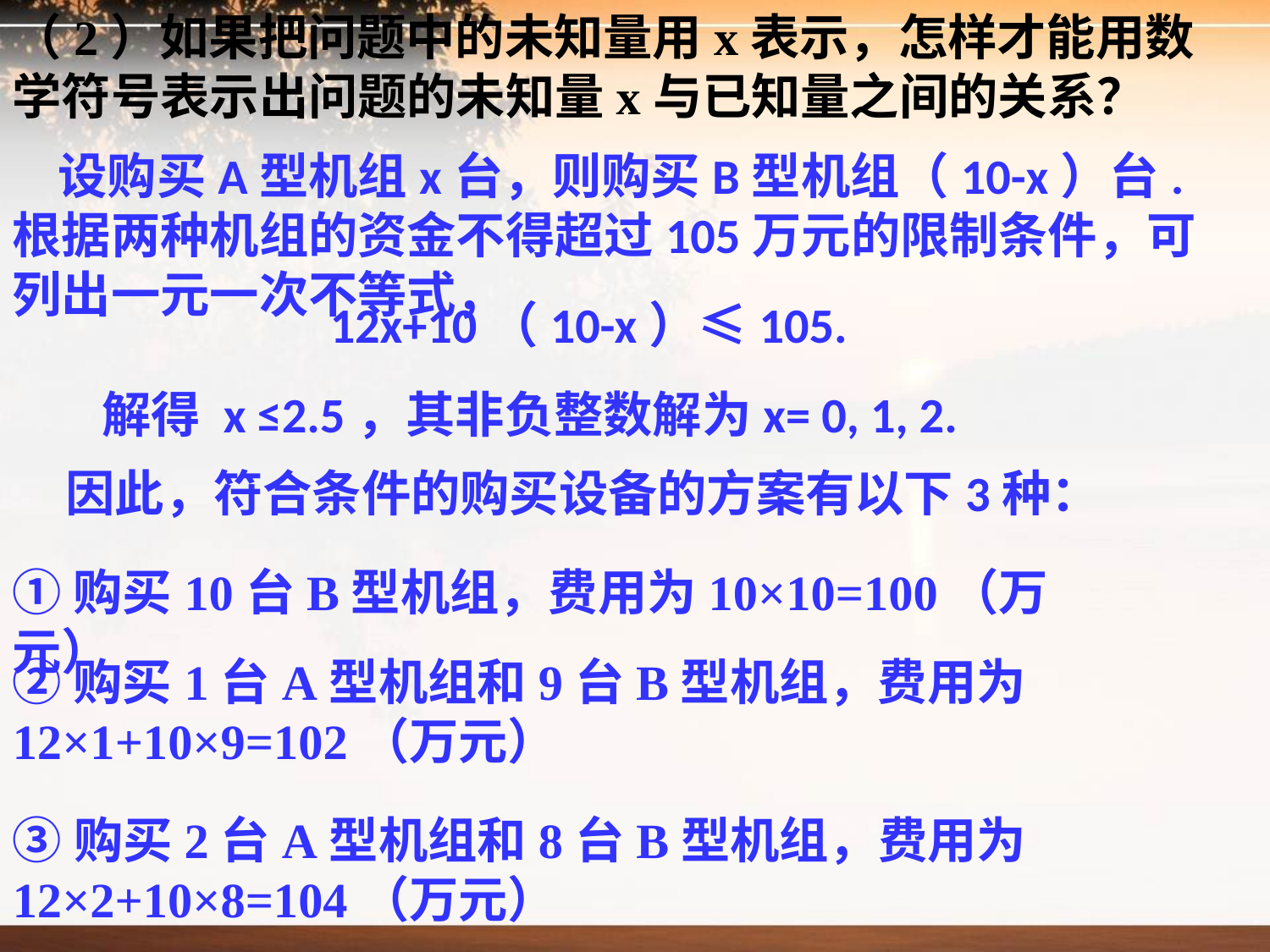

（2）如果把问题中的未知量用x表示，怎样才能用数学符号表示出问题的未知量x与已知量之间的关系？
   设购买A型机组x台，则购买B型机组（10-x）台.根据两种机组的资金不得超过105万元的限制条件，可列出一元一次不等式，
12x+10（10-x）≤105.
解得 x ≤2.5，其非负整数解为x= 0, 1, 2.
因此，符合条件的购买设备的方案有以下3种：
①购买10台B型机组，费用为10×10=100（万元）.
②购买1台A型机组和9台B型机组，费用为12×1+10×9=102（万元）
③购买2台A型机组和8台B型机组，费用为12×2+10×8=104（万元）